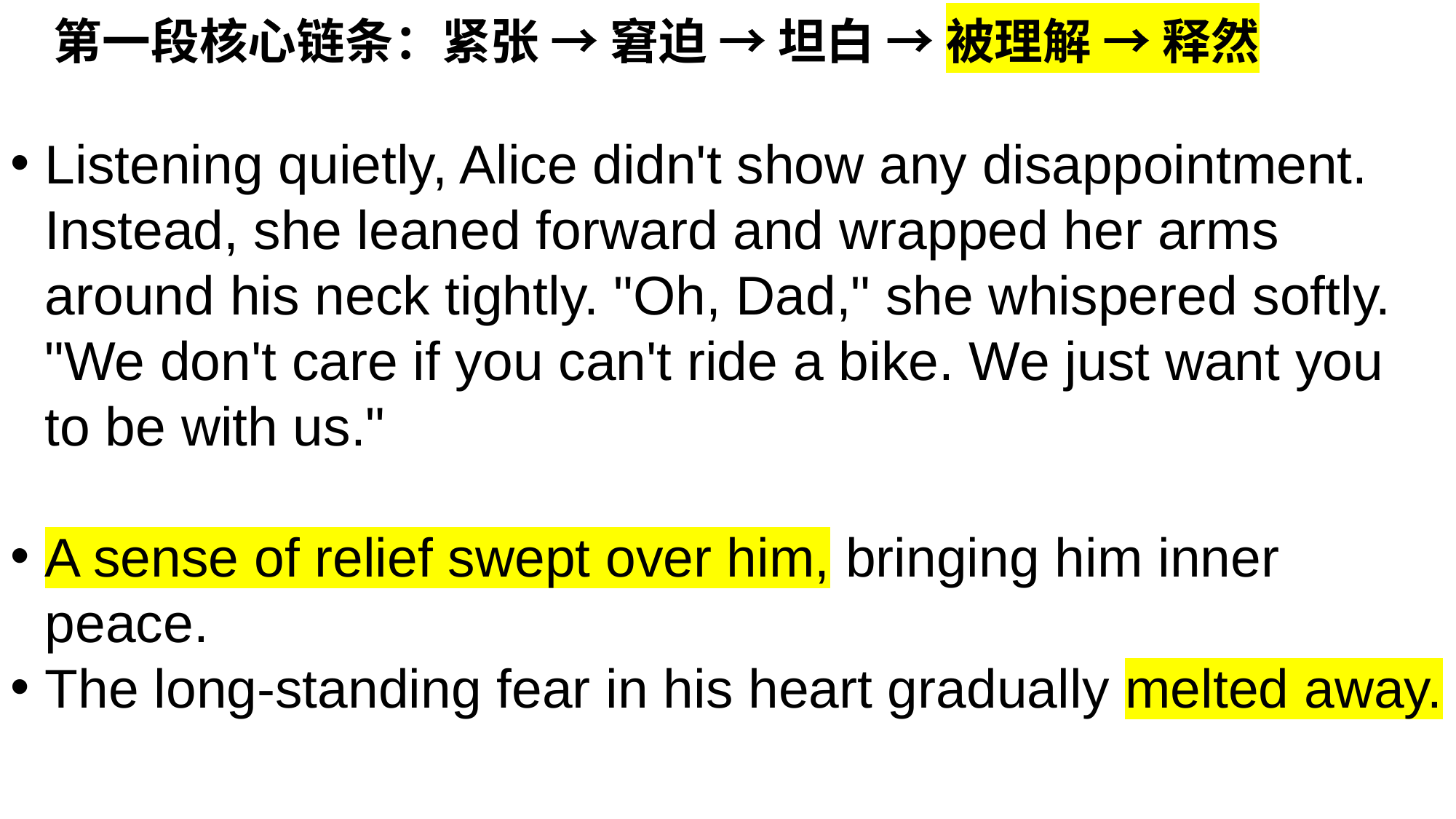

第一段核心链条：紧张 → 窘迫 → 坦白 → 被理解 → 释然
Listening quietly, Alice didn't show any disappointment. Instead, she leaned forward and wrapped her arms around his neck tightly. "Oh, Dad," she whispered softly. "We don't care if you can't ride a bike. We just want you to be with us."

A sense of relief swept over him, bringing him inner peace.
The long-standing fear in his heart gradually melted away.